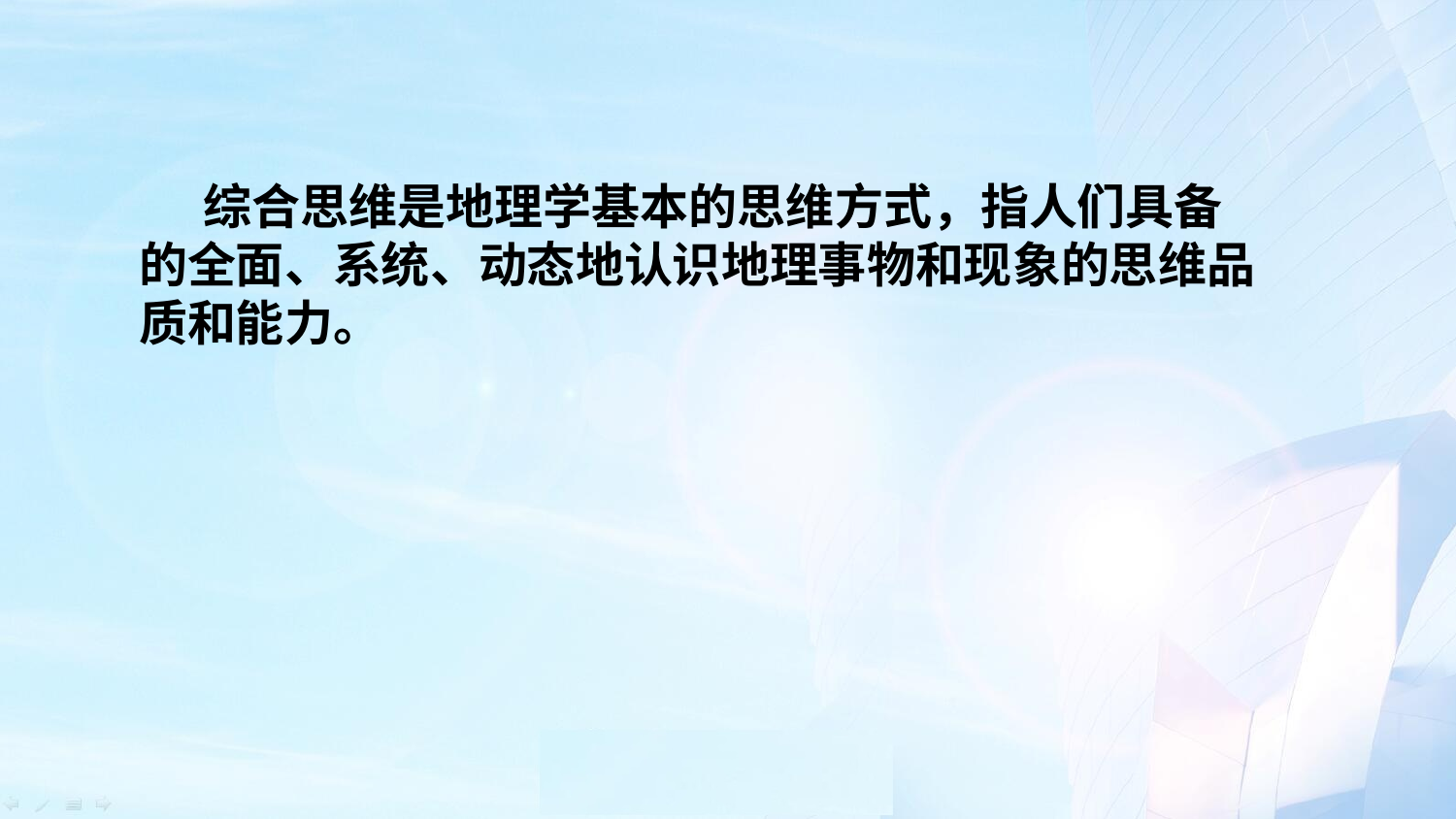

综合思维是地理学基本的思维方式，指人们具备的全面、系统、动态地认识地理事物和现象的思维品质和能力。